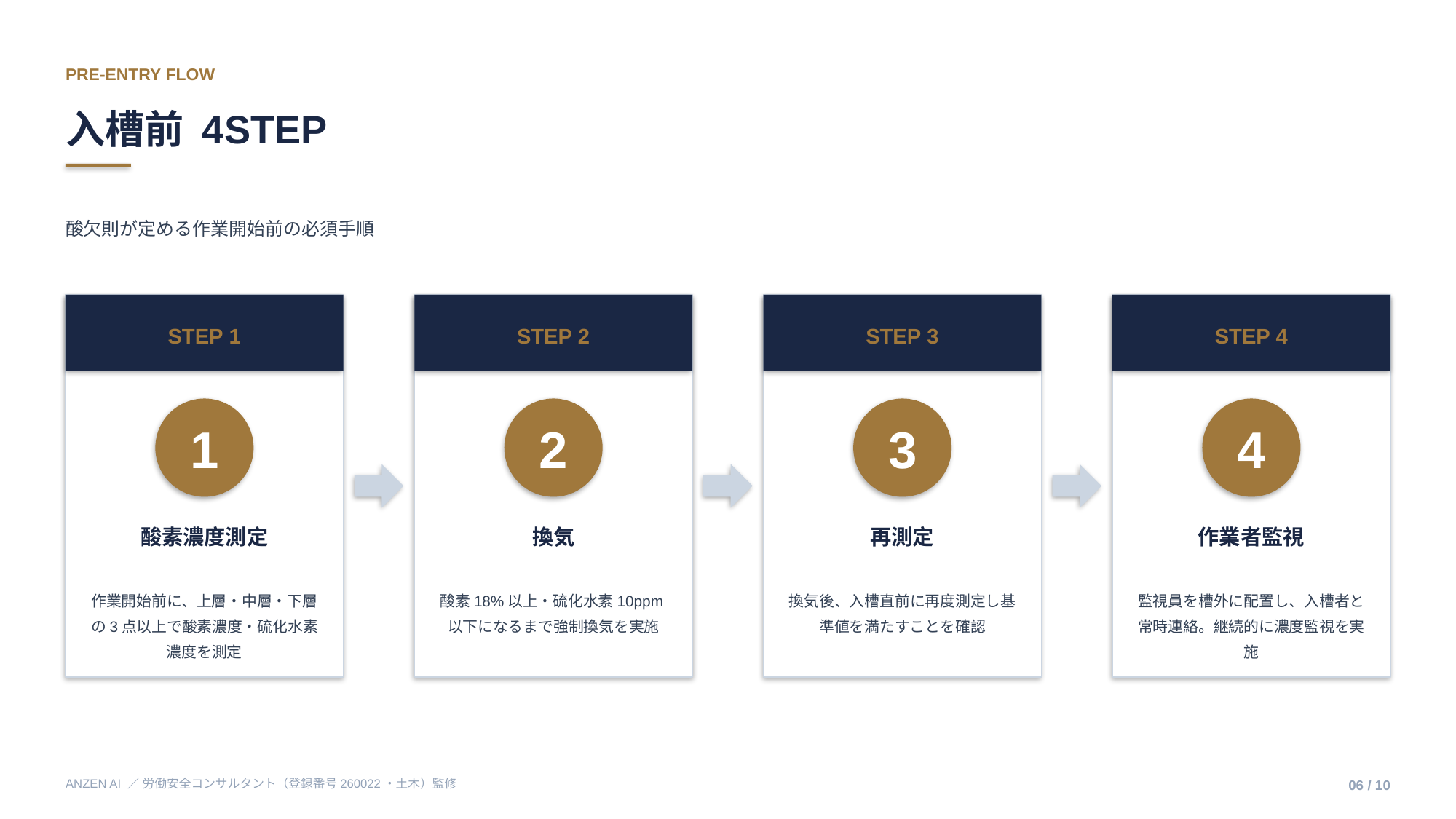

PRE-ENTRY FLOW
入槽前 4STEP

酸欠則が定める作業開始前の必須手順

STEP 1

STEP 2

STEP 3

STEP 4
1
2
3
4

酸素濃度測定
換気
再測定
作業者監視
作業開始前に、上層・中層・下層の3点以上で酸素濃度・硫化水素濃度を測定
酸素18%以上・硫化水素10ppm以下になるまで強制換気を実施
換気後、入槽直前に再度測定し基準値を満たすことを確認
監視員を槽外に配置し、入槽者と常時連絡。継続的に濃度監視を実施
ANZEN AI ／ 労働安全コンサルタント（登録番号260022・土木）監修
06 / 10